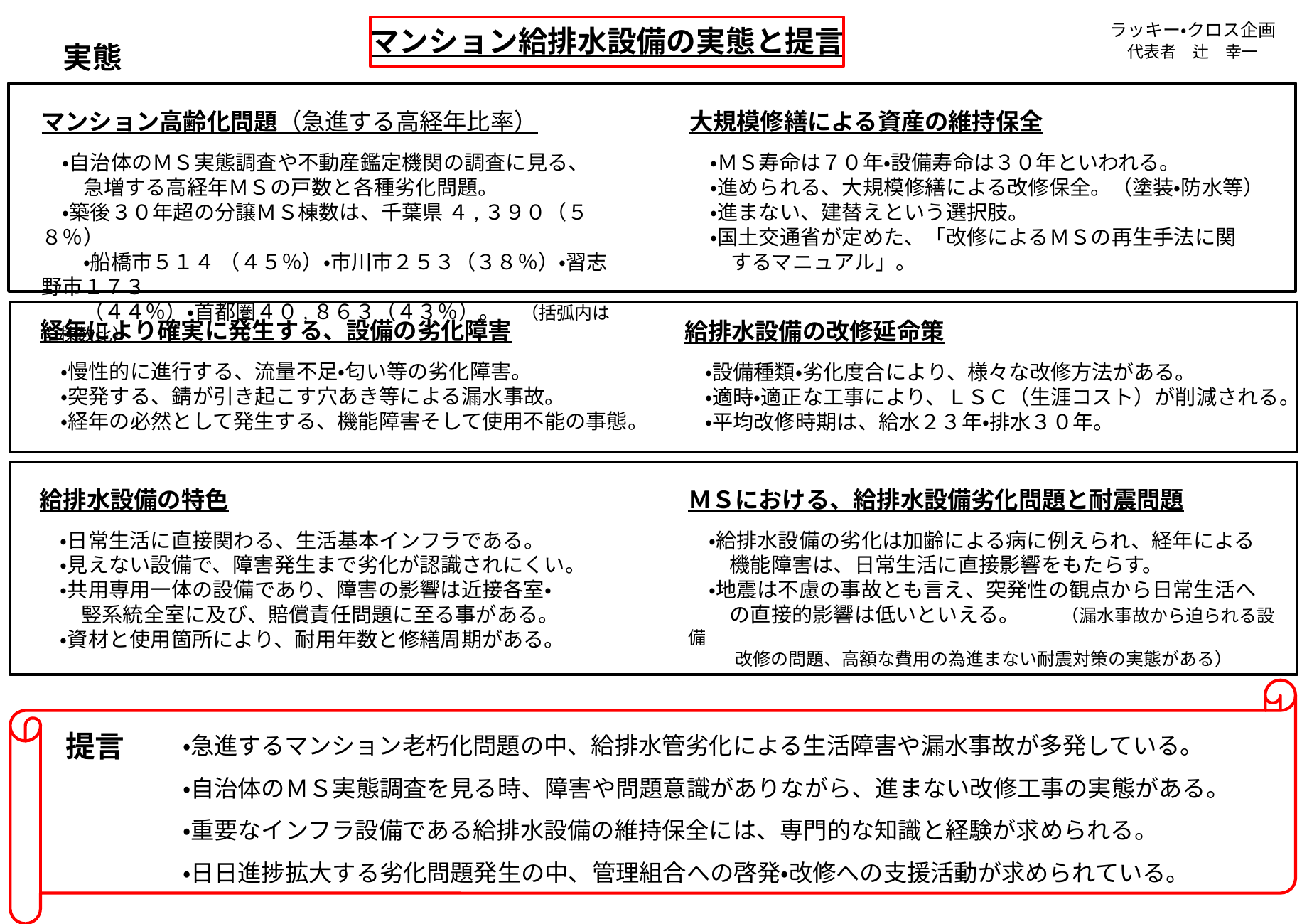

ラッキー・クロス企画
　代表者　辻　幸一
マンション給排水設備の実態と提言

実態

大規模修繕による資産の維持保全

　・ＭＳ寿命は７０年・設備寿命は３０年といわれる。
　・進められる、大規模修繕による改修保全。（塗装・防水等）
　・進まない、建替えという選択肢。
　・国土交通省が定めた、「改修によるＭＳの再生手法に関
　　するマニュアル」。
マンション高齢化問題（急進する高経年比率）

　・自治体のＭＳ実態調査や不動産鑑定機関の調査に見る、
　　急増する高経年ＭＳの戸数と各種劣化問題。
　・築後３０年超の分譲ＭＳ棟数は、千葉県 ４,３９０（５８％）
　　・船橋市５１４ （４５％）・市川市２５３（３８％）・習志野市１７３
　　（４４％）・首都圏４０,８６３（４３％）。　（括弧内は全棟数比）

経年により確実に発生する、設備の劣化障害

　・慢性的に進行する、流量不足・匂い等の劣化障害。
　・突発する、錆が引き起こす穴あき等による漏水事故。
　・経年の必然として発生する、機能障害そして使用不能の事態。
給排水設備の改修延命策

　・設備種類・劣化度合により、様々な改修方法がある。
　・適時・適正な工事により、ＬＳＣ（生涯コスト）が削減される。
　・平均改修時期は、給水２３年・排水３０年。

給排水設備の特色

　・日常生活に直接関わる、生活基本インフラである。
　・見えない設備で、障害発生まで劣化が認識されにくい。
　・共用専用一体の設備であり、障害の影響は近接各室・
　　竪系統全室に及び、賠償責任問題に至る事がある。
　・資材と使用箇所により、耐用年数と修繕周期がある。

ＭＳにおける、給排水設備劣化問題と耐震問題

　・給排水設備の劣化は加齢による病に例えられ、経年による
　　機能障害は、日常生活に直接影響をもたらす。
　・地震は不慮の事故とも言え、突発性の観点から日常生活へ
　　の直接的影響は低いといえる。　　（漏水事故から迫られる設備
　　　改修の問題、高額な費用の為進まない耐震対策の実態がある）

　・急進するマンション老朽化問題の中、給排水管劣化による生活障害や漏水事故が多発している。

　・自治体のＭＳ実態調査を見る時、障害や問題意識がありながら、進まない改修工事の実態がある。

　・重要なインフラ設備である給排水設備の維持保全には、専門的な知識と経験が求められる。

　・日日進捗拡大する劣化問題発生の中、管理組合への啓発・改修への支援活動が求められている。

提言